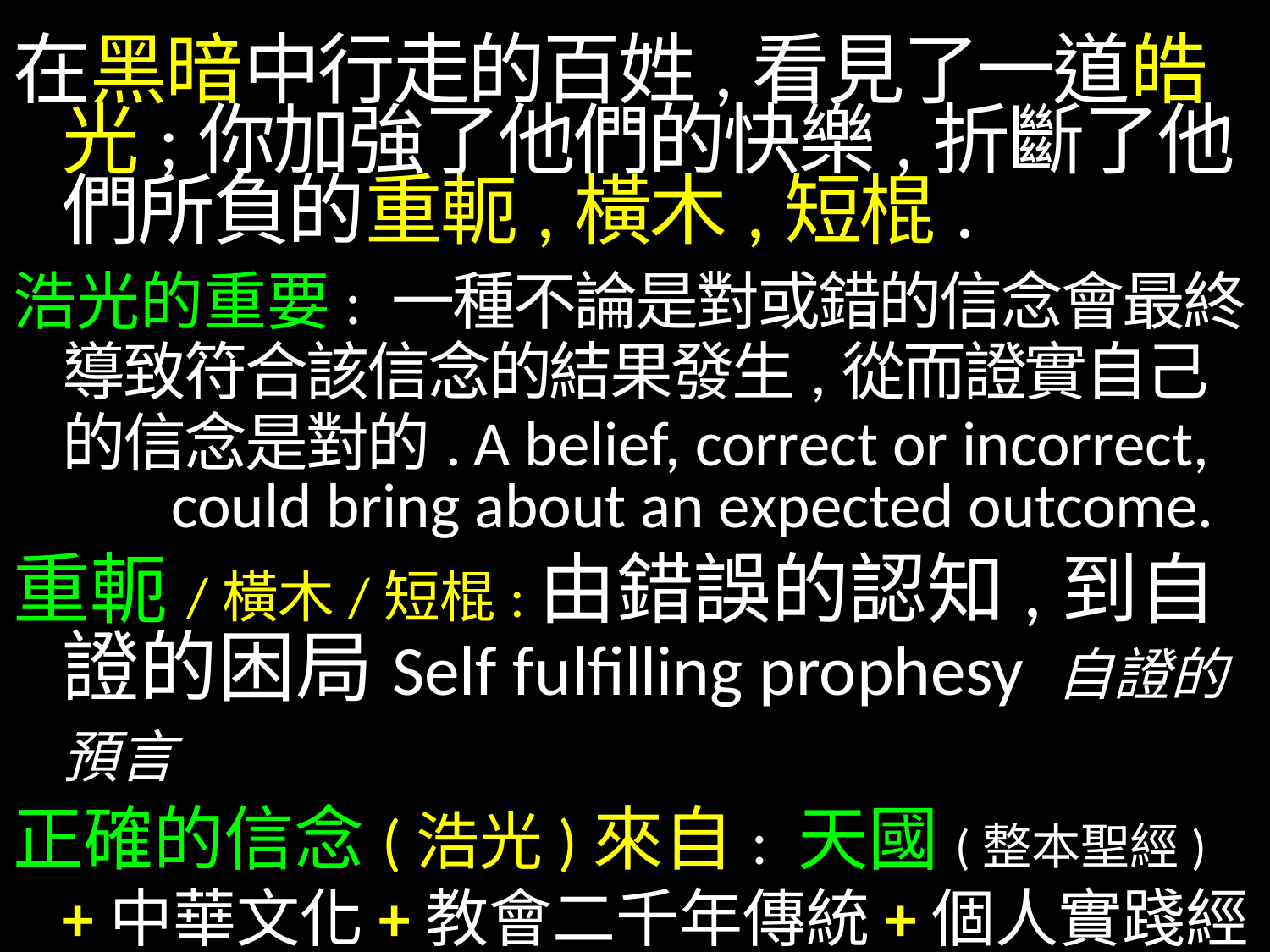

在黑暗中行走的百姓,看見了一道皓光;你加強了他們的快樂,折斷了他們所負的重軛,橫木,短棍.
浩光的重要: 一種不論是對或錯的信念會最終導致符合該信念的結果發生,從而證實自己的信念是對的. A belief, correct or incorrect,
           could bring about an expected outcome.
重軛/橫木/短棍:由錯誤的認知,到自證的困局Self fulfilling prophesy 自證的預言
正確的信念(浩光)來自: 天國(整本聖經)+中華文化+教會二千年傳統+個人實踐經騐